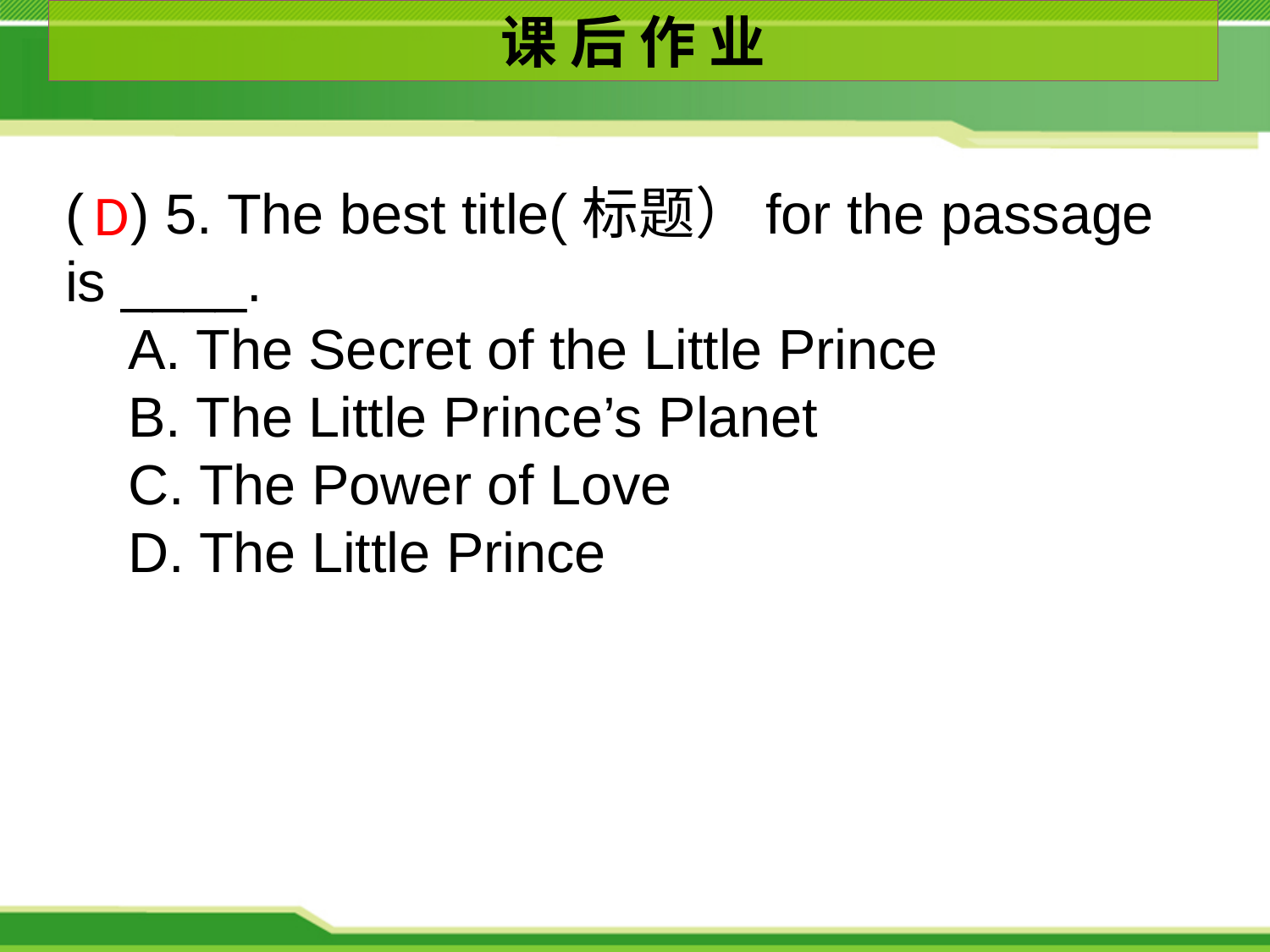

课 后 作 业
(   ) 5. The best title(标题）for the passage is ____.
    A. The Secret of the Little Prince
    B. The Little Prince’s Planet
    C. The Power of Love
    D. The Little Prince
D